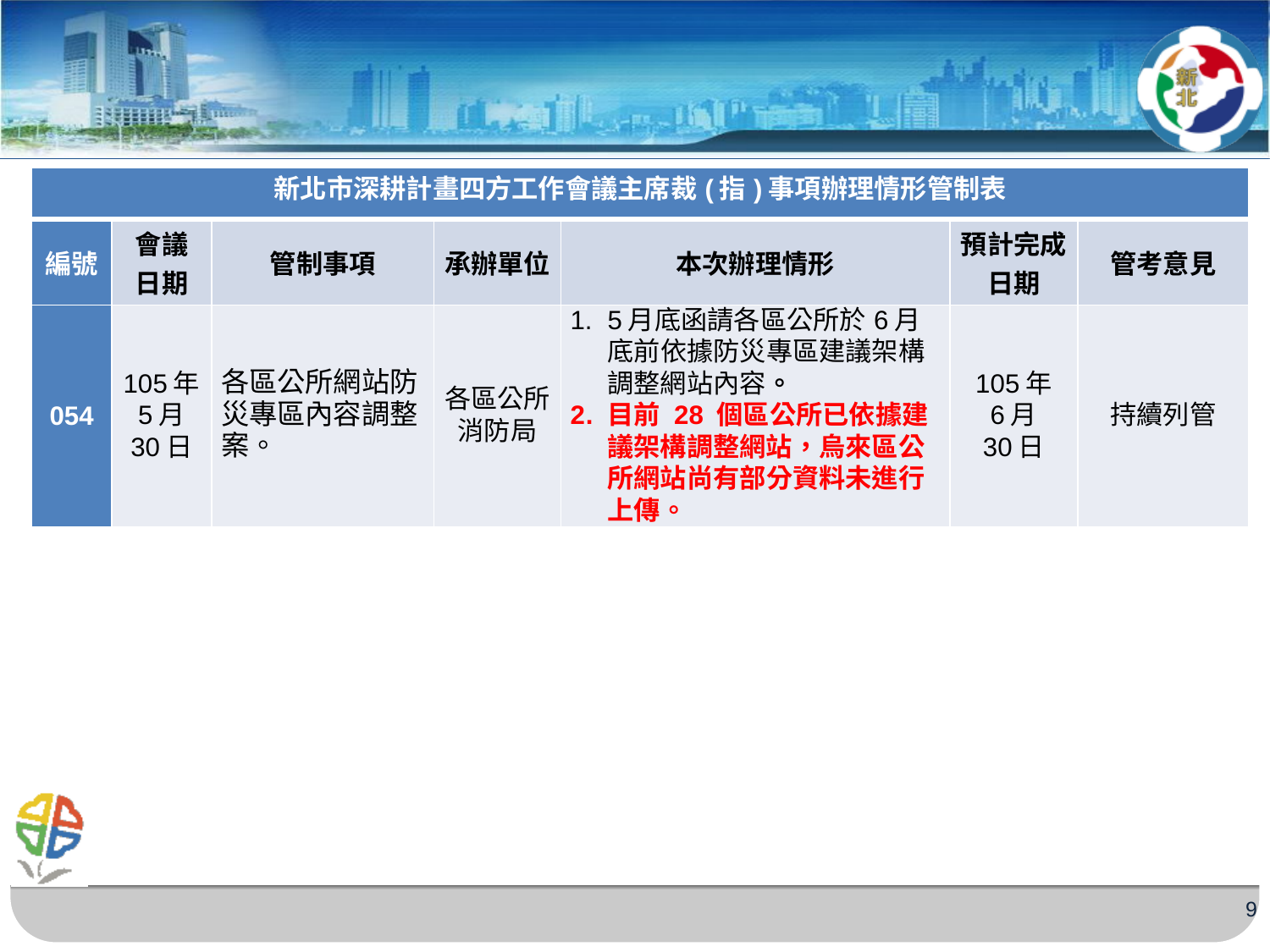

| 新北市深耕計畫四方工作會議主席裁(指)事項辦理情形管制表 |  |  |  |  |  |  |
| --- | --- | --- | --- | --- | --- | --- |
| 編號 | 會議 日期 | 管制事項 | 承辦單位 | 本次辦理情形 | 預計完成日期 | 管考意見 |
| 054 | 105年 5月 30日 | 各區公所網站防災專區內容調整案。 | 各區公所 消防局 | 5月底函請各區公所於6月底前依據防災專區建議架構調整網站內容。 目前 28 個區公所已依據建議架構調整網站，烏來區公所網站尚有部分資料未進行上傳。 | 105年 6月 30日 | 持續列管 |
9